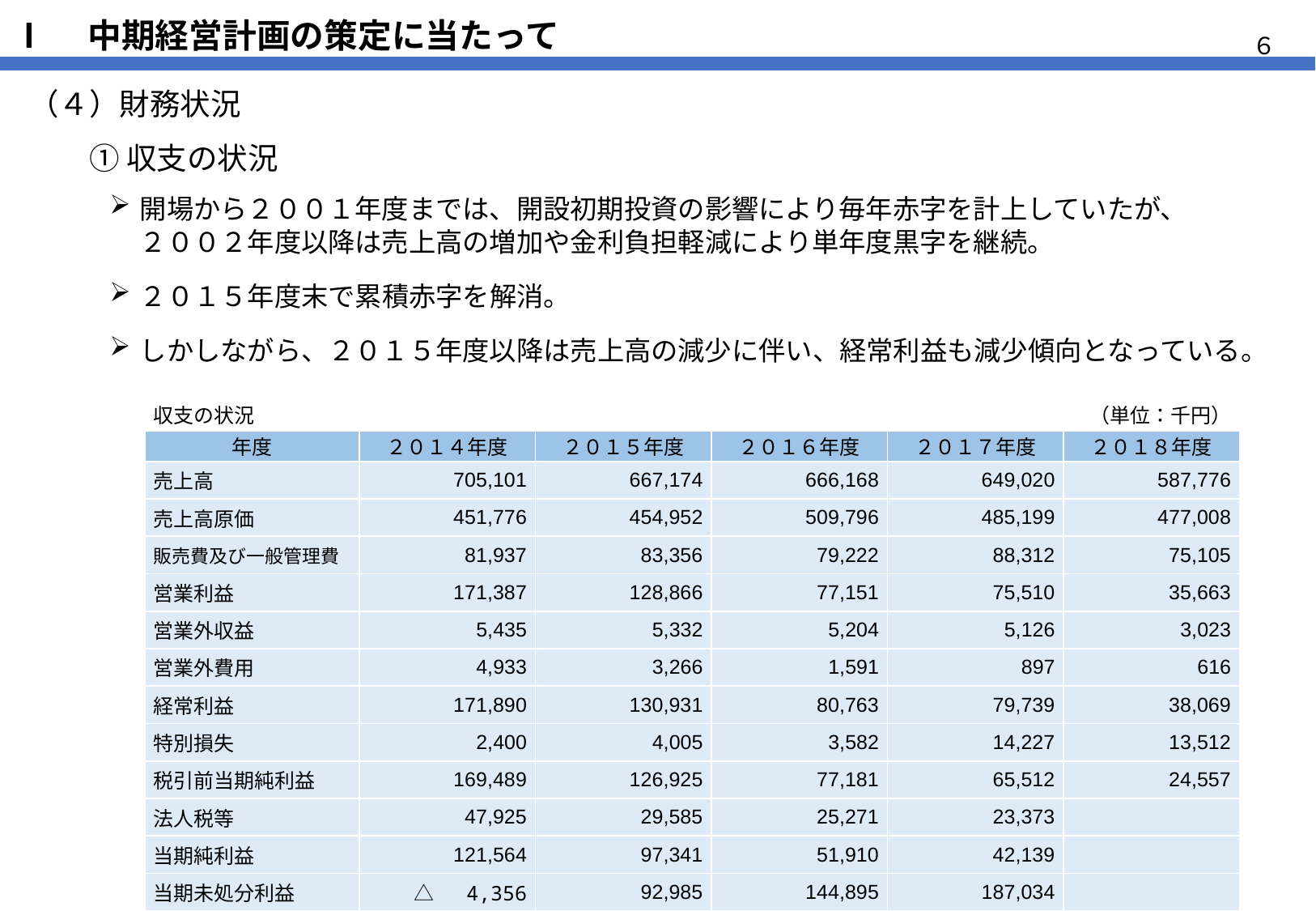

# Ⅰ　中期経営計画の策定に当たって
６
（４）財務状況
　　① 収支の状況
開場から２００１年度までは、開設初期投資の影響により毎年赤字を計上していたが、　　　２００２年度以降は売上高の増加や金利負担軽減により単年度黒字を継続。
２０１５年度末で累積赤字を解消。
しかしながら、２０１５年度以降は売上高の減少に伴い、経常利益も減少傾向となっている。
| 収支の状況 |  |  |  |  | （単位：千円） |
| --- | --- | --- | --- | --- | --- |
| 年度 | ２０１４年度 | ２０１５年度 | ２０１６年度 | ２０１７年度 | ２０１８年度 |
| 売上高 | 705,101 | 667,174 | 666,168 | 649,020 | 587,776 |
| 売上高原価 | 451,776 | 454,952 | 509,796 | 485,199 | 477,008 |
| 販売費及び一般管理費 | 81,937 | 83,356 | 79,222 | 88,312 | 75,105 |
| 営業利益 | 171,387 | 128,866 | 77,151 | 75,510 | 35,663 |
| 営業外収益 | 5,435 | 5,332 | 5,204 | 5,126 | 3,023 |
| 営業外費用 | 4,933 | 3,266 | 1,591 | 897 | 616 |
| 経常利益 | 171,890 | 130,931 | 80,763 | 79,739 | 38,069 |
| 特別損失 | 2,400 | 4,005 | 3,582 | 14,227 | 13,512 |
| 税引前当期純利益 | 169,489 | 126,925 | 77,181 | 65,512 | 24,557 |
| 法人税等 | 47,925 | 29,585 | 25,271 | 23,373 |  |
| 当期純利益 | 121,564 | 97,341 | 51,910 | 42,139 |  |
| 当期未処分利益 | △　4,356 | 92,985 | 144,895 | 187,034 |  |